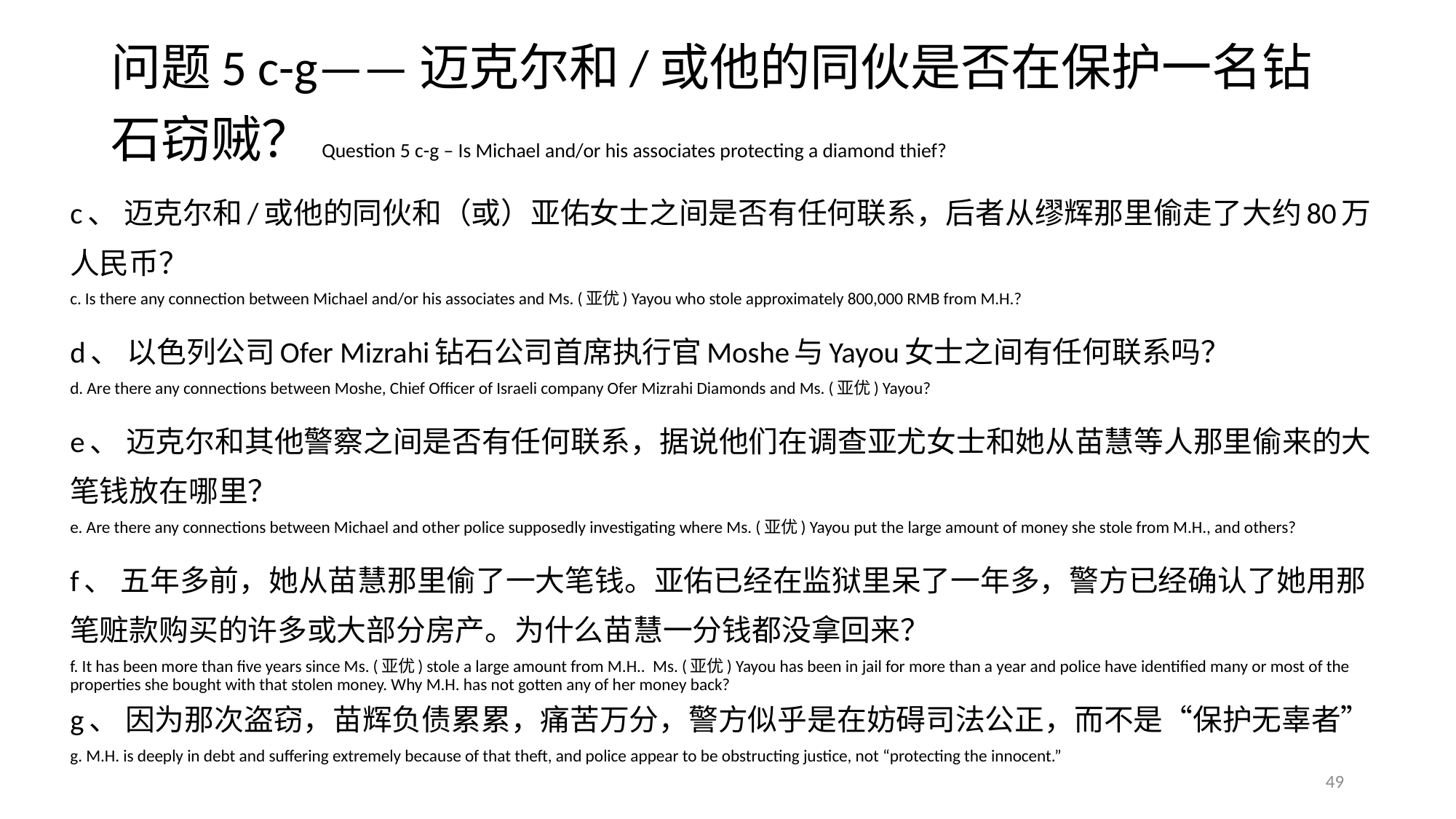

# 问题5 c-g——迈克尔和/或他的同伙是否在保护一名钻石窃贼？Question 5 c-g – Is Michael and/or his associates protecting a diamond thief?
c、 迈克尔和/或他的同伙和（或）亚佑女士之间是否有任何联系，后者从缪辉那里偷走了大约80万人民币？
c. Is there any connection between Michael and/or his associates and Ms. (亚优) Yayou who stole approximately 800,000 RMB from M.H.?
d、 以色列公司Ofer Mizrahi钻石公司首席执行官Moshe与Yayou女士之间有任何联系吗？
d. Are there any connections between Moshe, Chief Officer of Israeli company Ofer Mizrahi Diamonds and Ms. (亚优) Yayou?
e、 迈克尔和其他警察之间是否有任何联系，据说他们在调查亚尤女士和她从苗慧等人那里偷来的大笔钱放在哪里？
e. Are there any connections between Michael and other police supposedly investigating where Ms. (亚优) Yayou put the large amount of money she stole from M.H., and others?
f、 五年多前，她从苗慧那里偷了一大笔钱。亚佑已经在监狱里呆了一年多，警方已经确认了她用那笔赃款购买的许多或大部分房产。为什么苗慧一分钱都没拿回来？
f. It has been more than five years since Ms. (亚优) stole a large amount from M.H..  Ms. (亚优) Yayou has been in jail for more than a year and police have identified many or most of the properties she bought with that stolen money. Why M.H. has not gotten any of her money back?
g、 因为那次盗窃，苗辉负债累累，痛苦万分，警方似乎是在妨碍司法公正，而不是“保护无辜者”
g. M.H. is deeply in debt and suffering extremely because of that theft, and police appear to be obstructing justice, not “protecting the innocent.”
49